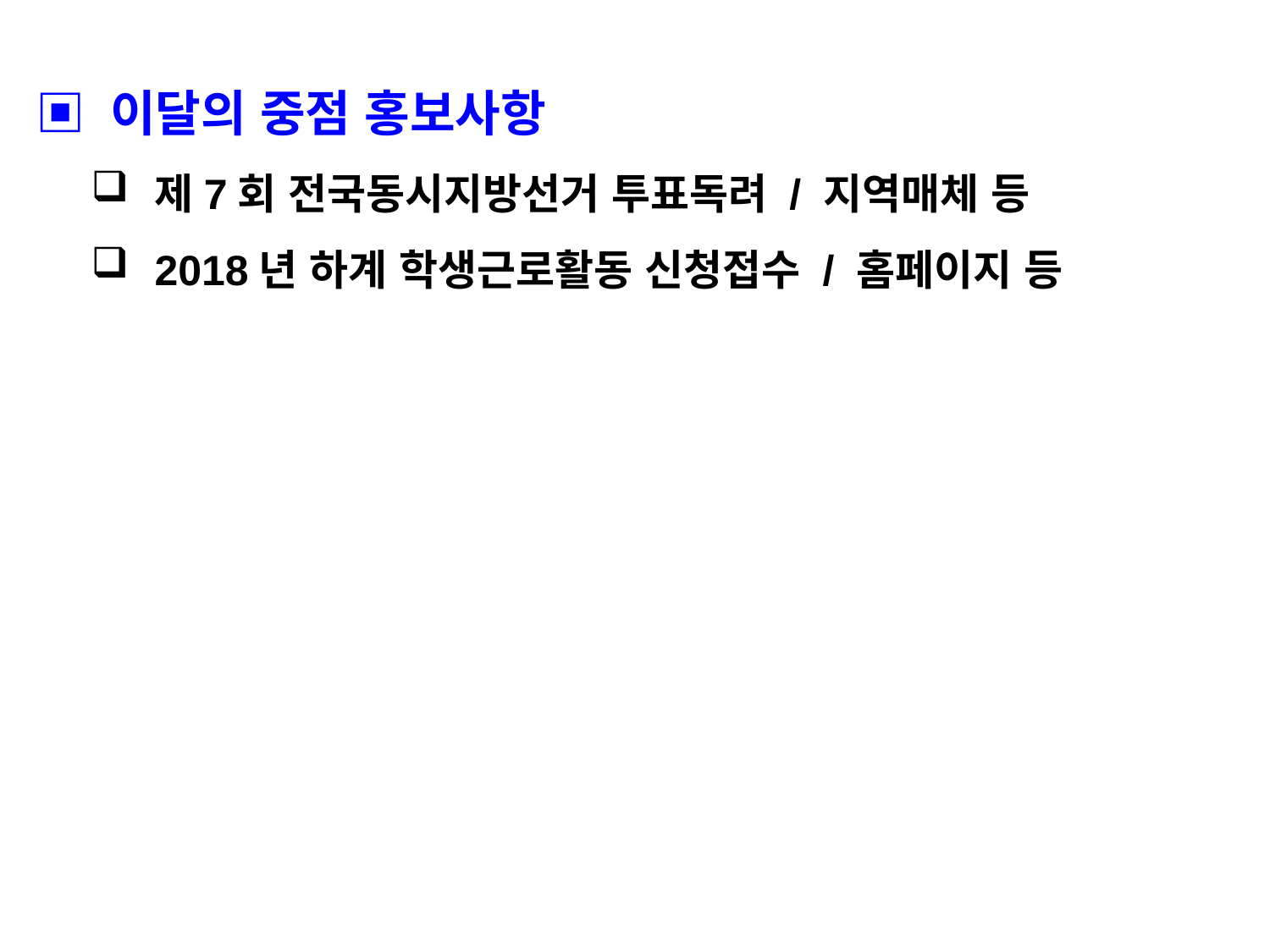

▣ 이달의 중점 홍보사항
제7회 전국동시지방선거 투표독려 / 지역매체 등
2018년 하계 학생근로활동 신청접수 / 홈페이지 등